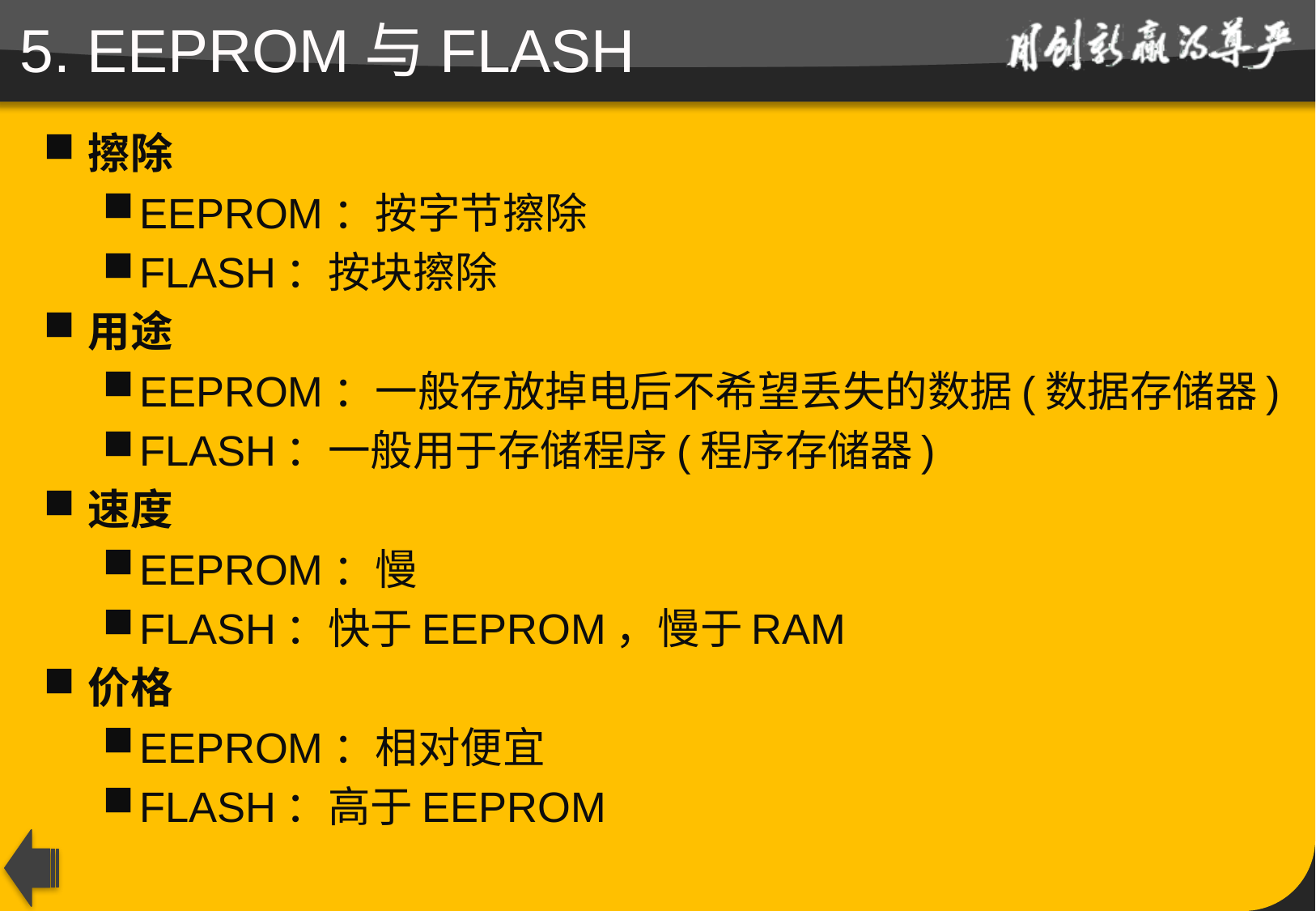

# 5. EEPROM与FLASH
擦除
EEPROM：按字节擦除
FLASH：按块擦除
用途
EEPROM：一般存放掉电后不希望丢失的数据(数据存储器)
FLASH：一般用于存储程序(程序存储器)
速度
EEPROM：慢
FLASH：快于EEPROM，慢于RAM
价格
EEPROM：相对便宜
FLASH：高于EEPROM